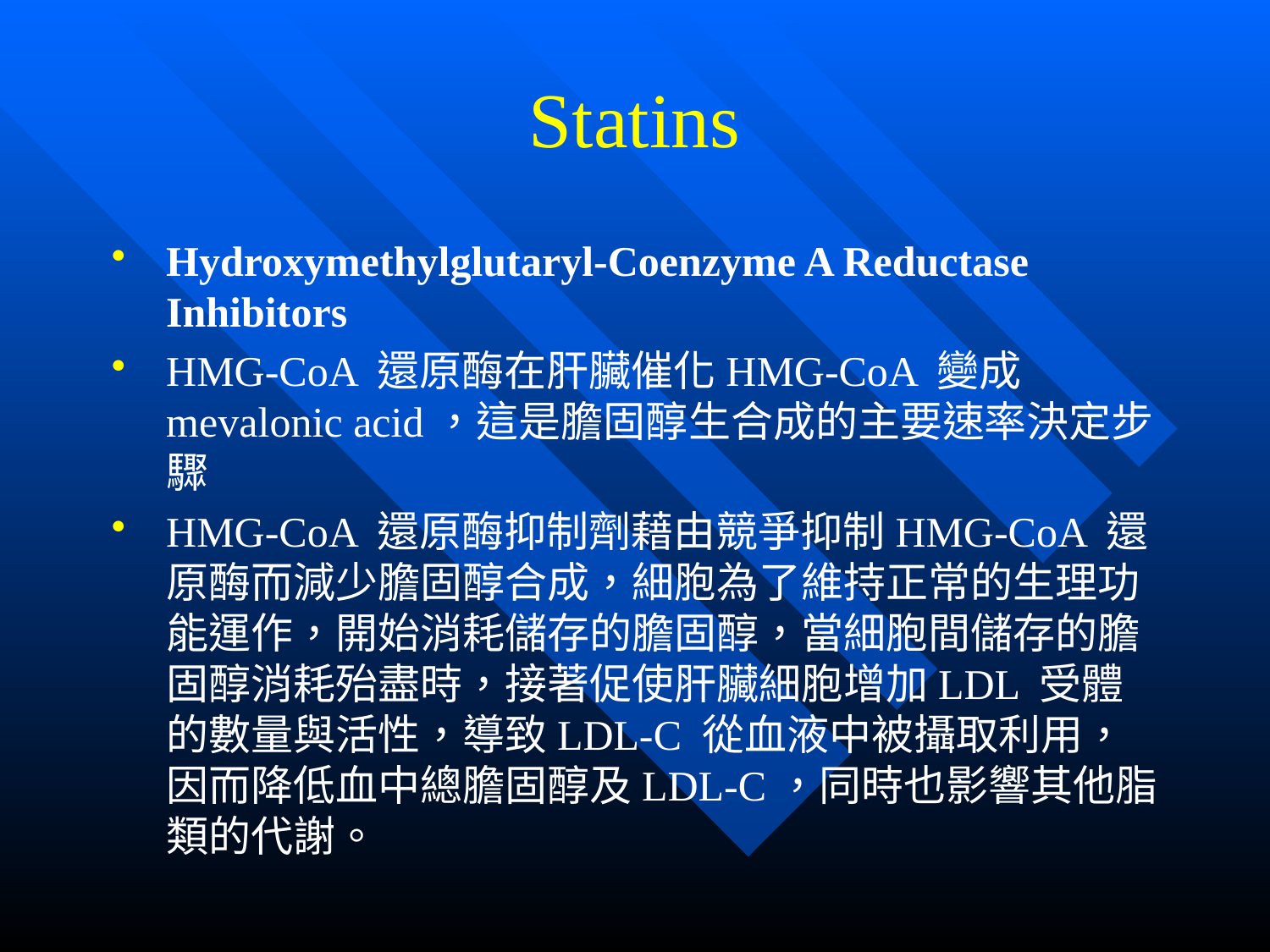

# Statins
Hydroxymethylglutaryl-Coenzyme A Reductase Inhibitors
HMG-CoA 還原酶在肝臟催化HMG-CoA 變成mevalonic acid，這是膽固醇生合成的主要速率決定步驟
HMG-CoA 還原酶抑制劑藉由競爭抑制HMG-CoA 還原酶而減少膽固醇合成，細胞為了維持正常的生理功能運作，開始消耗儲存的膽固醇，當細胞間儲存的膽固醇消耗殆盡時，接著促使肝臟細胞增加LDL 受體的數量與活性，導致LDL-C 從血液中被攝取利用，因而降低血中總膽固醇及LDL-C，同時也影響其他脂類的代謝。